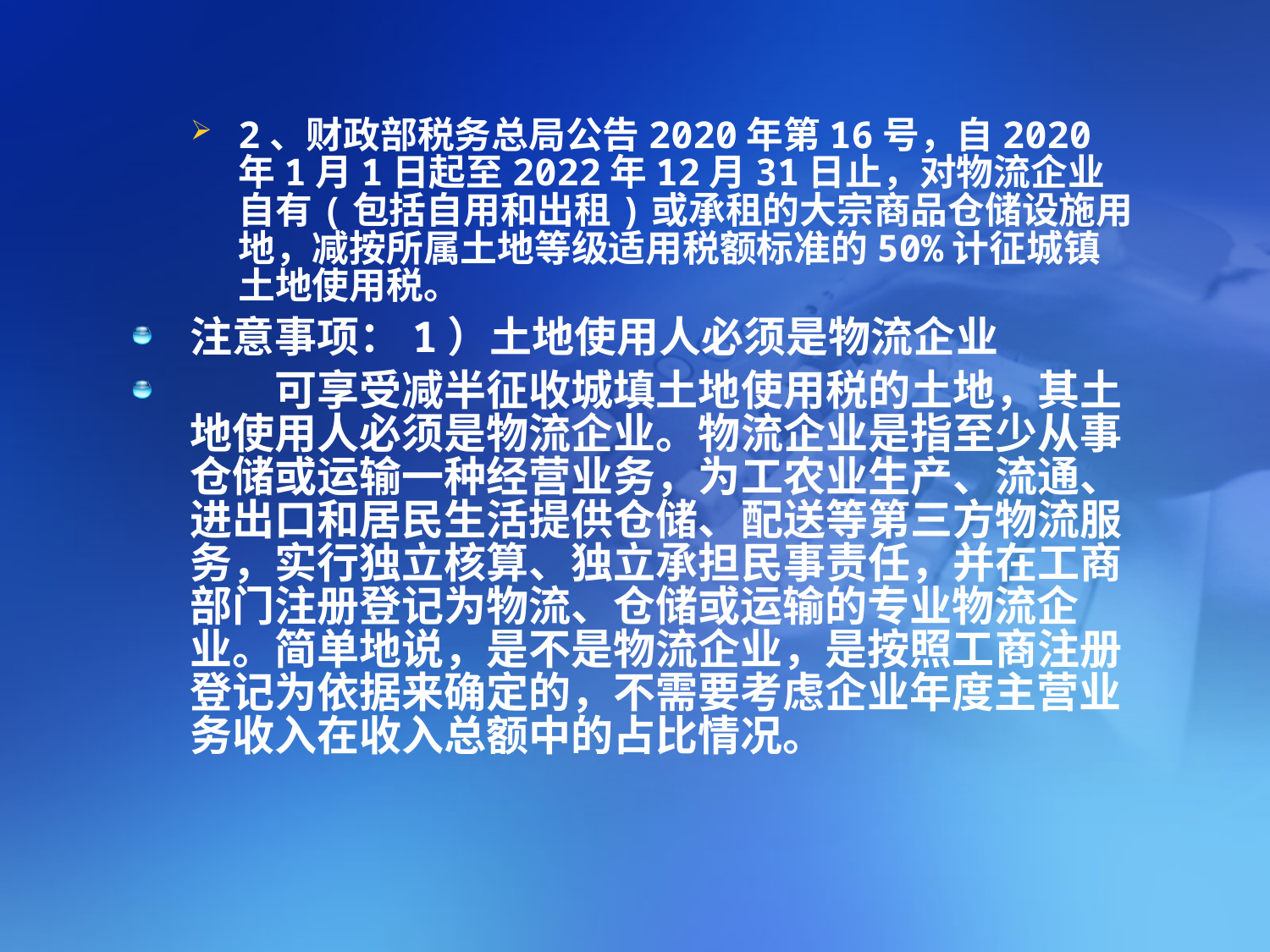

2、财政部税务总局公告2020年第16号，自2020年1月1日起至2022年12月31日止，对物流企业自有(包括自用和出租)或承租的大宗商品仓储设施用地，减按所属土地等级适用税额标准的50%计征城镇土地使用税。
注意事项：1）土地使用人必须是物流企业
　　可享受减半征收城填土地使用税的土地，其土地使用人必须是物流企业。物流企业是指至少从事仓储或运输一种经营业务，为工农业生产、流通、进出口和居民生活提供仓储、配送等第三方物流服务，实行独立核算、独立承担民事责任，并在工商部门注册登记为物流、仓储或运输的专业物流企业。简单地说，是不是物流企业，是按照工商注册登记为依据来确定的，不需要考虑企业年度主营业务收入在收入总额中的占比情况。